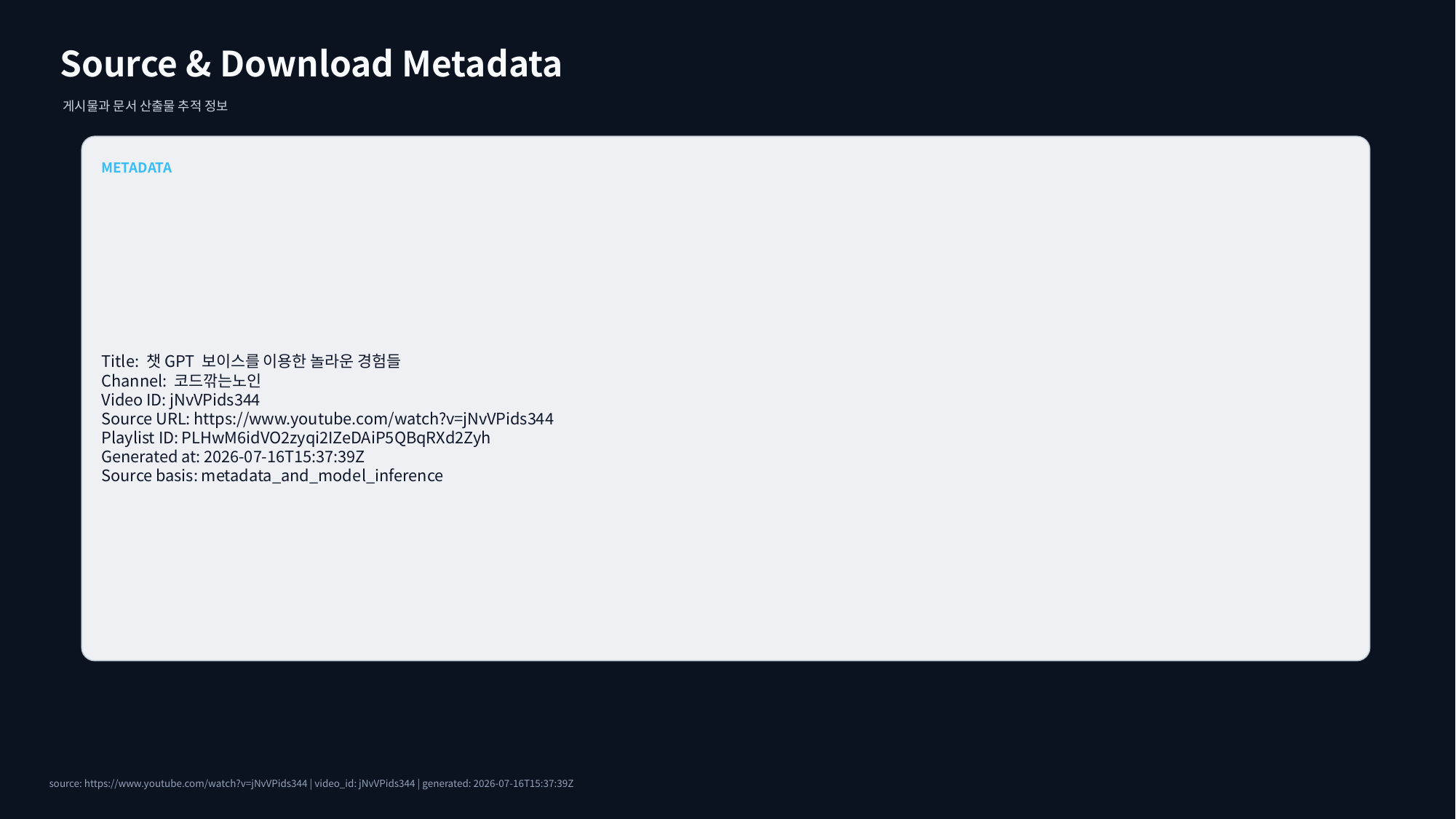

Source & Download Metadata
게시물과 문서 산출물 추적 정보

METADATA
Title: 챗GPT 보이스를 이용한 놀라운 경험들
Channel: 코드깎는노인
Video ID: jNvVPids344
Source URL: https://www.youtube.com/watch?v=jNvVPids344
Playlist ID: PLHwM6idVO2zyqi2IZeDAiP5QBqRXd2Zyh
Generated at: 2026-07-16T15:37:39Z
Source basis: metadata_and_model_inference
source: https://www.youtube.com/watch?v=jNvVPids344 | video_id: jNvVPids344 | generated: 2026-07-16T15:37:39Z